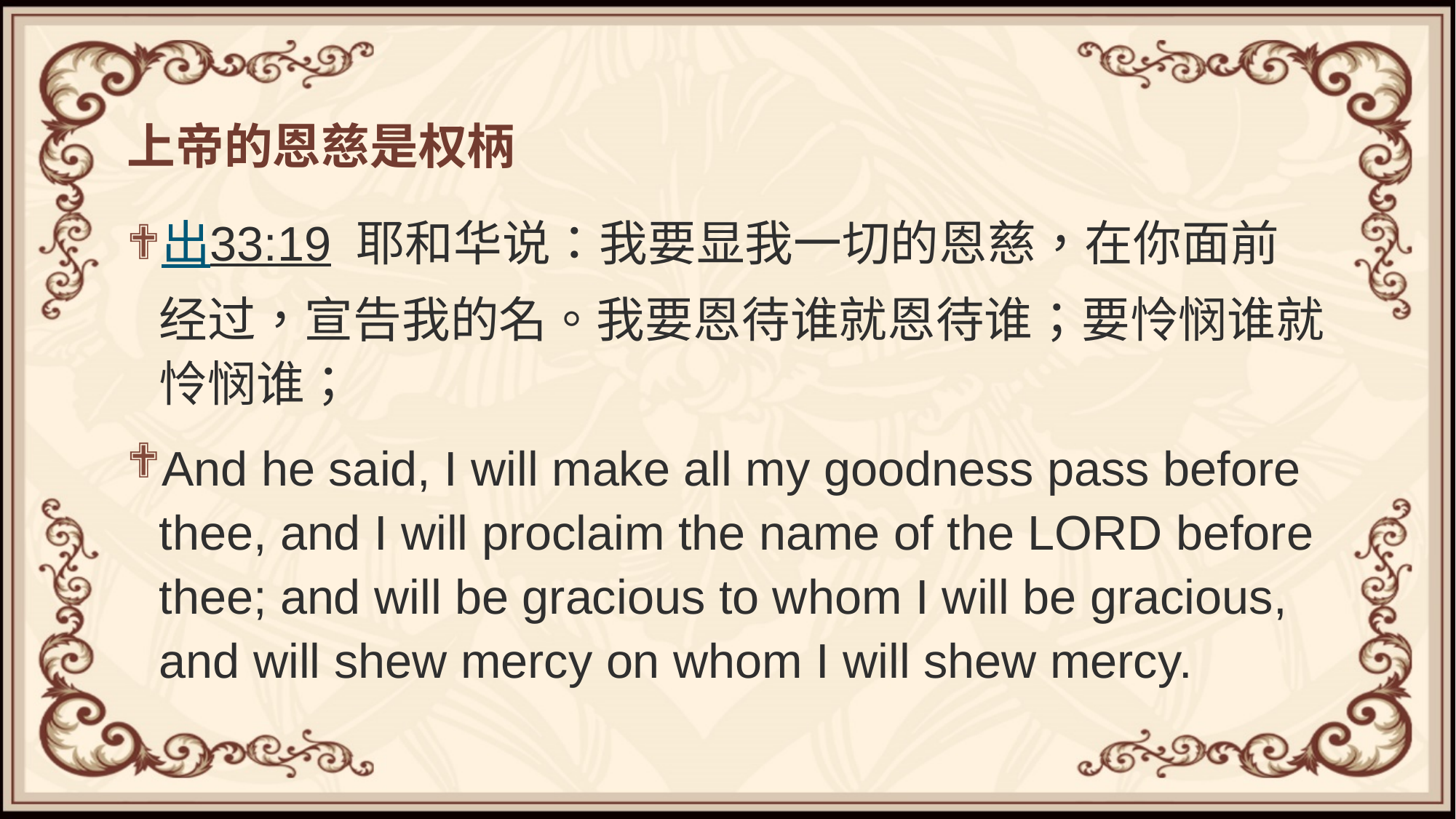

# 上帝的恩慈是权柄
出33:19 耶和华说：我要显我一切的恩慈，在你面前经过，宣告我的名。我要恩待谁就恩待谁；要怜悯谁就怜悯谁；
And he said, I will make all my goodness pass before thee, and I will proclaim the name of the LORD before thee; and will be gracious to whom I will be gracious, and will shew mercy on whom I will shew mercy.